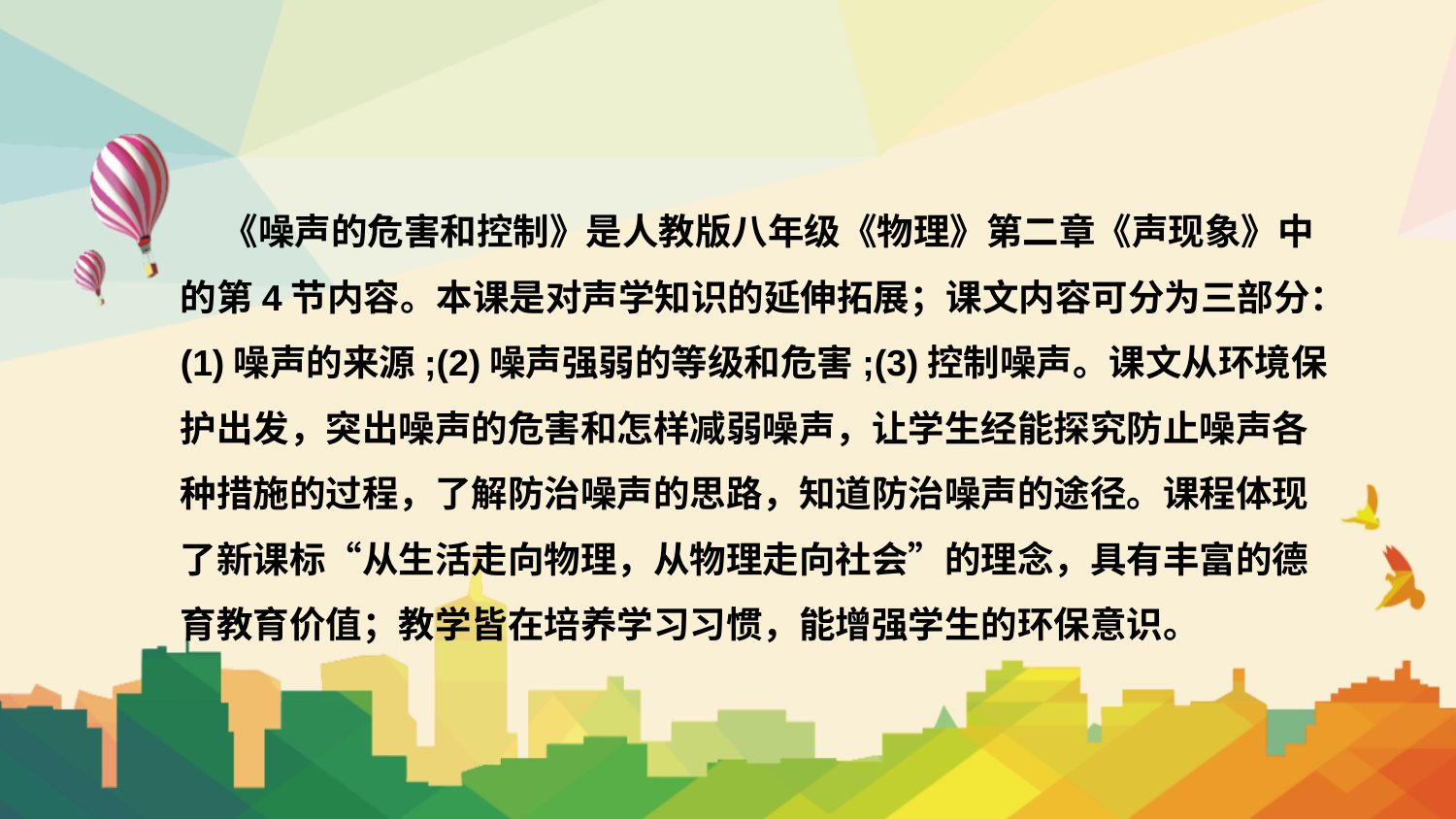

《噪声的危害和控制》是人教版八年级《物理》第二章《声现象》中的第4节内容。本课是对声学知识的延伸拓展；课文内容可分为三部分：(1)噪声的来源;(2)噪声强弱的等级和危害;(3)控制噪声。课文从环境保护出发，突出噪声的危害和怎样减弱噪声，让学生经能探究防止噪声各种措施的过程，了解防治噪声的思路，知道防治噪声的途径。课程体现了新课标“从生活走向物理，从物理走向社会”的理念，具有丰富的德育教育价值；教学皆在培养学习习惯，能增强学生的环保意识。